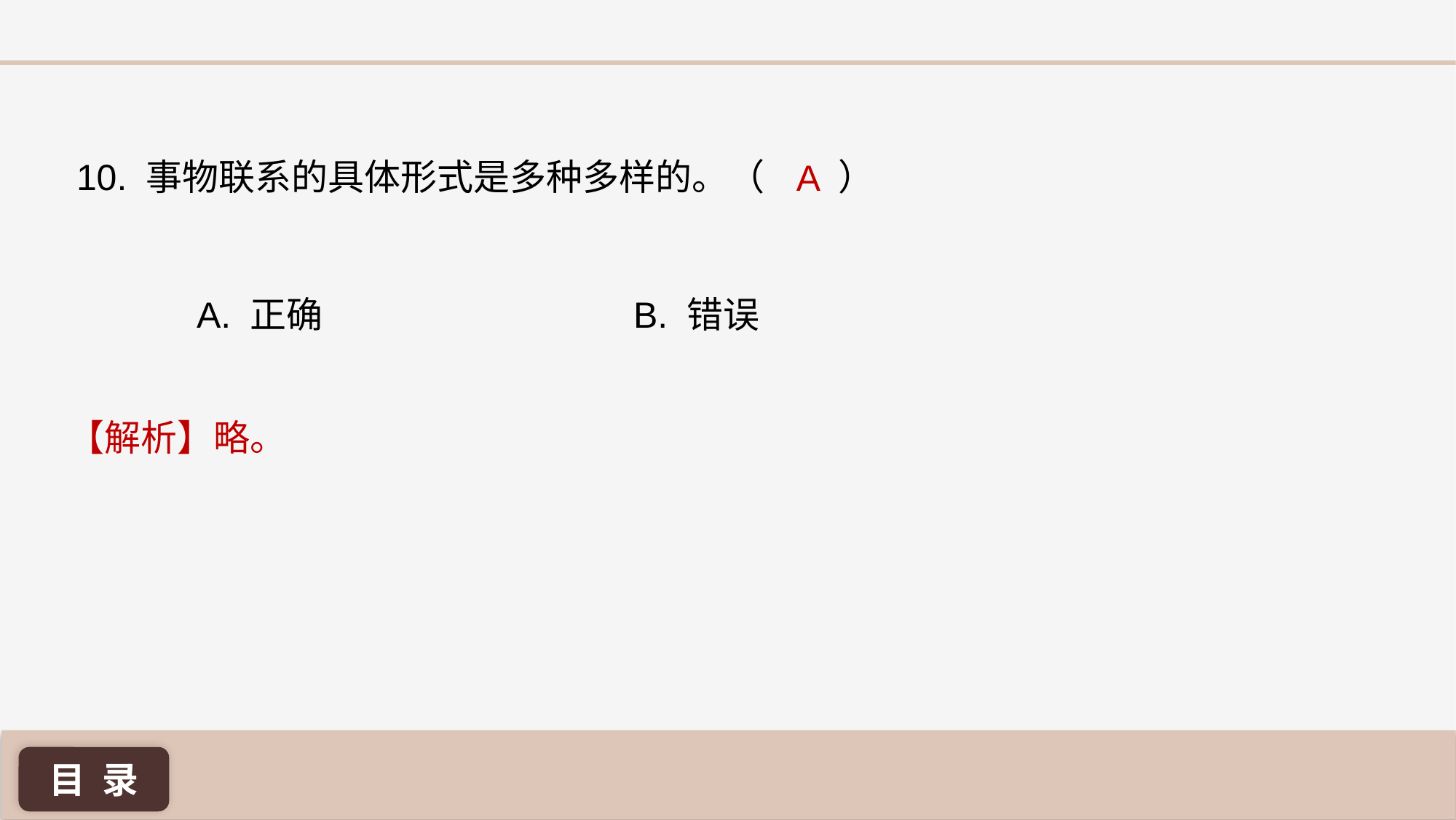

A
10. 事物联系的具体形式是多种多样的。（         ）
A. 正确 			B. 错误
【解析】略。